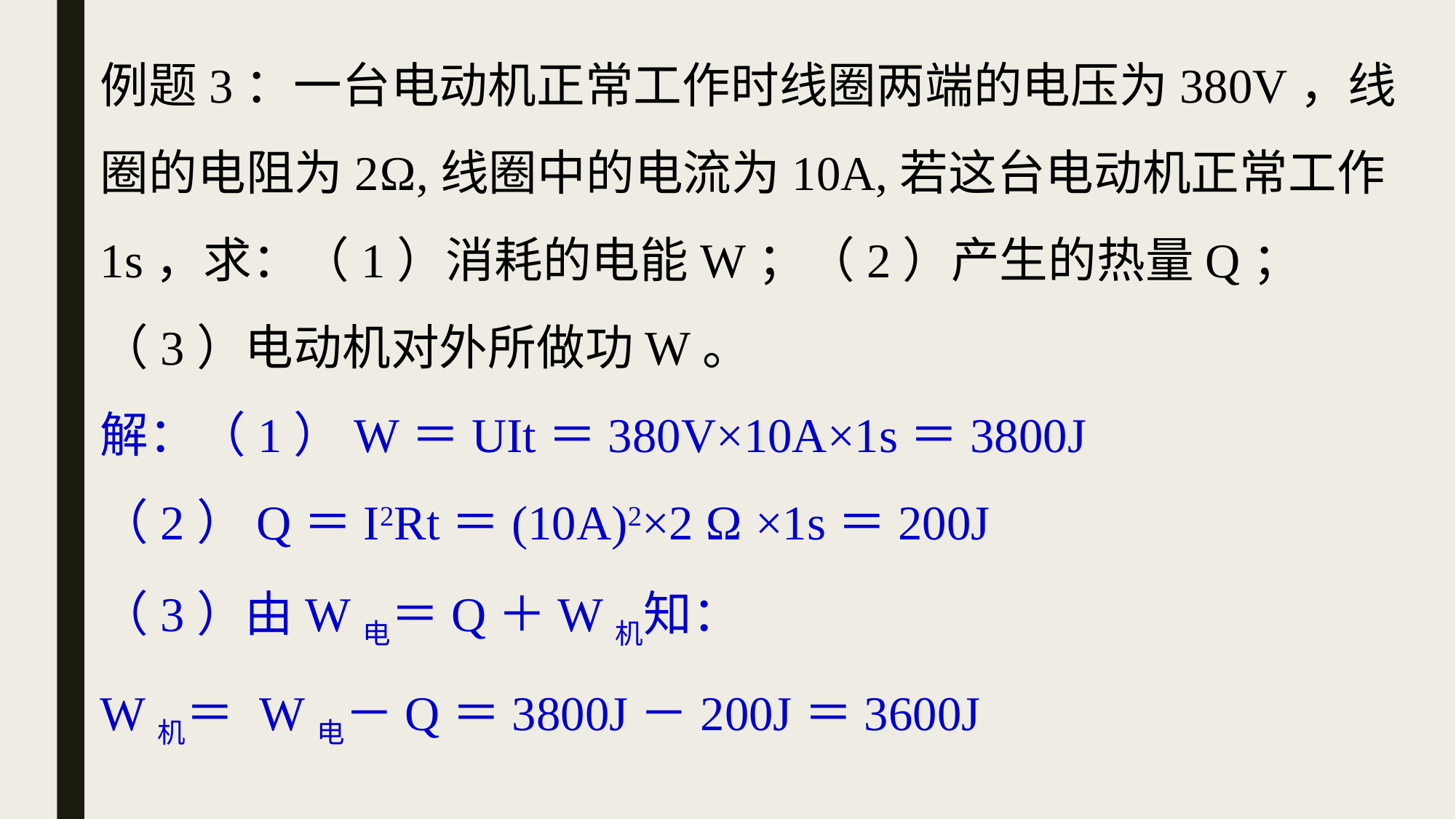

例题3：一台电动机正常工作时线圈两端的电压为380V，线圈的电阻为2Ω,线圈中的电流为10A,若这台电动机正常工作1s，求：（1）消耗的电能W；（2）产生的热量Q；（3）电动机对外所做功W。
解：（1）W＝UIt＝380V×10A×1s＝3800J
（2）Q＝I2Rt＝(10A)2×2 Ω ×1s＝200J
（3）由W电＝Q＋W机知：
W机＝ W电－Q＝3800J－200J＝3600J